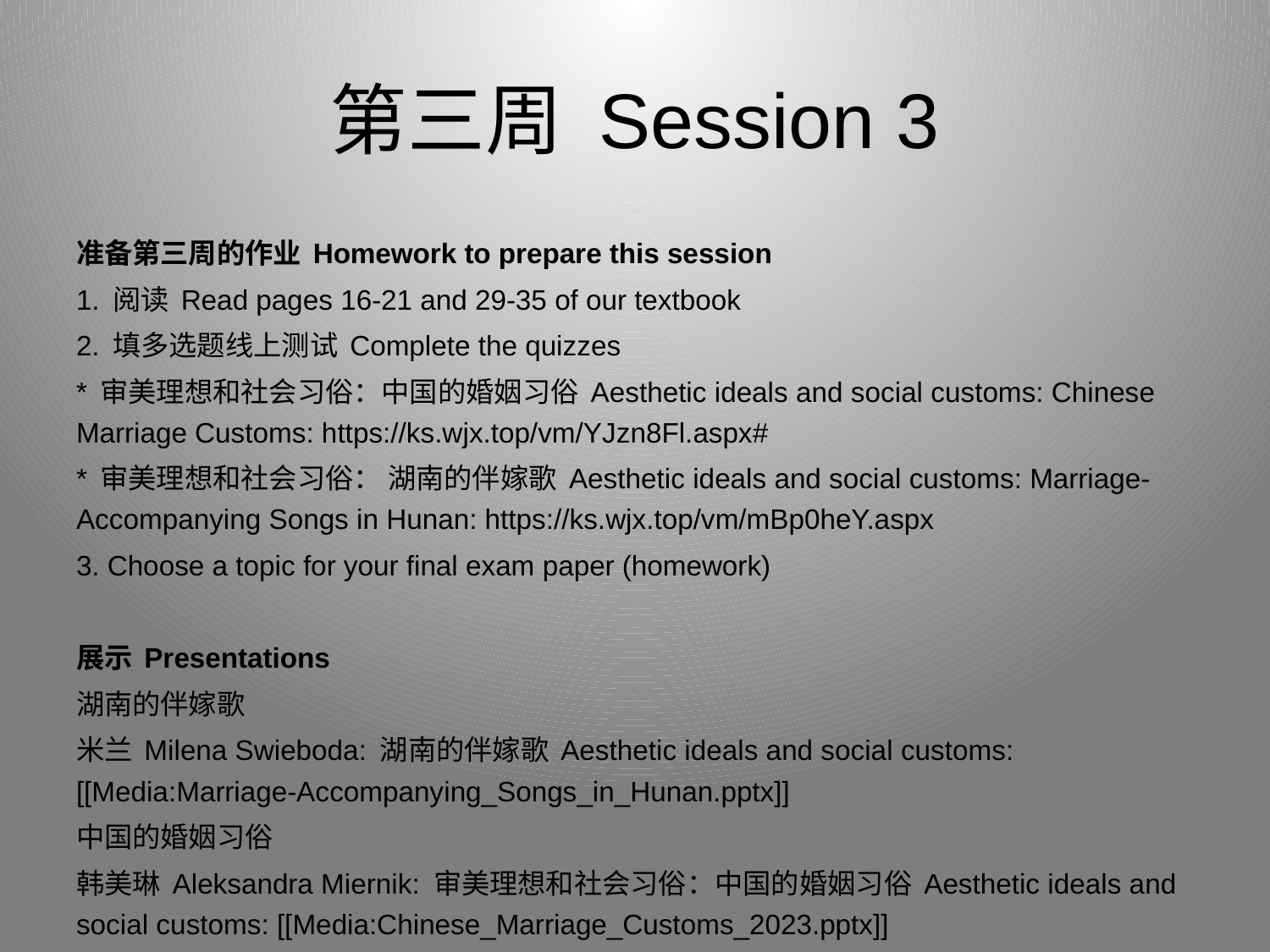

# 第三周 Session 3
准备第三周的作业 Homework to prepare this session
1. 阅读 Read pages 16-21 and 29-35 of our textbook
2. 填多选题线上测试 Complete the quizzes
* 审美理想和社会习俗：中国的婚姻习俗 Aesthetic ideals and social customs: Chinese Marriage Customs: https://ks.wjx.top/vm/YJzn8Fl.aspx#
* 审美理想和社会习俗： 湖南的伴嫁歌 Aesthetic ideals and social customs: Marriage-Accompanying Songs in Hunan: https://ks.wjx.top/vm/mBp0heY.aspx
3. Choose a topic for your final exam paper (homework)

展示 Presentations
湖南的伴嫁歌
米兰 Milena Swieboda: 湖南的伴嫁歌 Aesthetic ideals and social customs: [[Media:Marriage-Accompanying_Songs_in_Hunan.pptx]]
中国的婚姻习俗
韩美琳 Aleksandra Miernik: 审美理想和社会习俗：中国的婚姻习俗 Aesthetic ideals and social customs: [[Media:Chinese_Marriage_Customs_2023.pptx]]